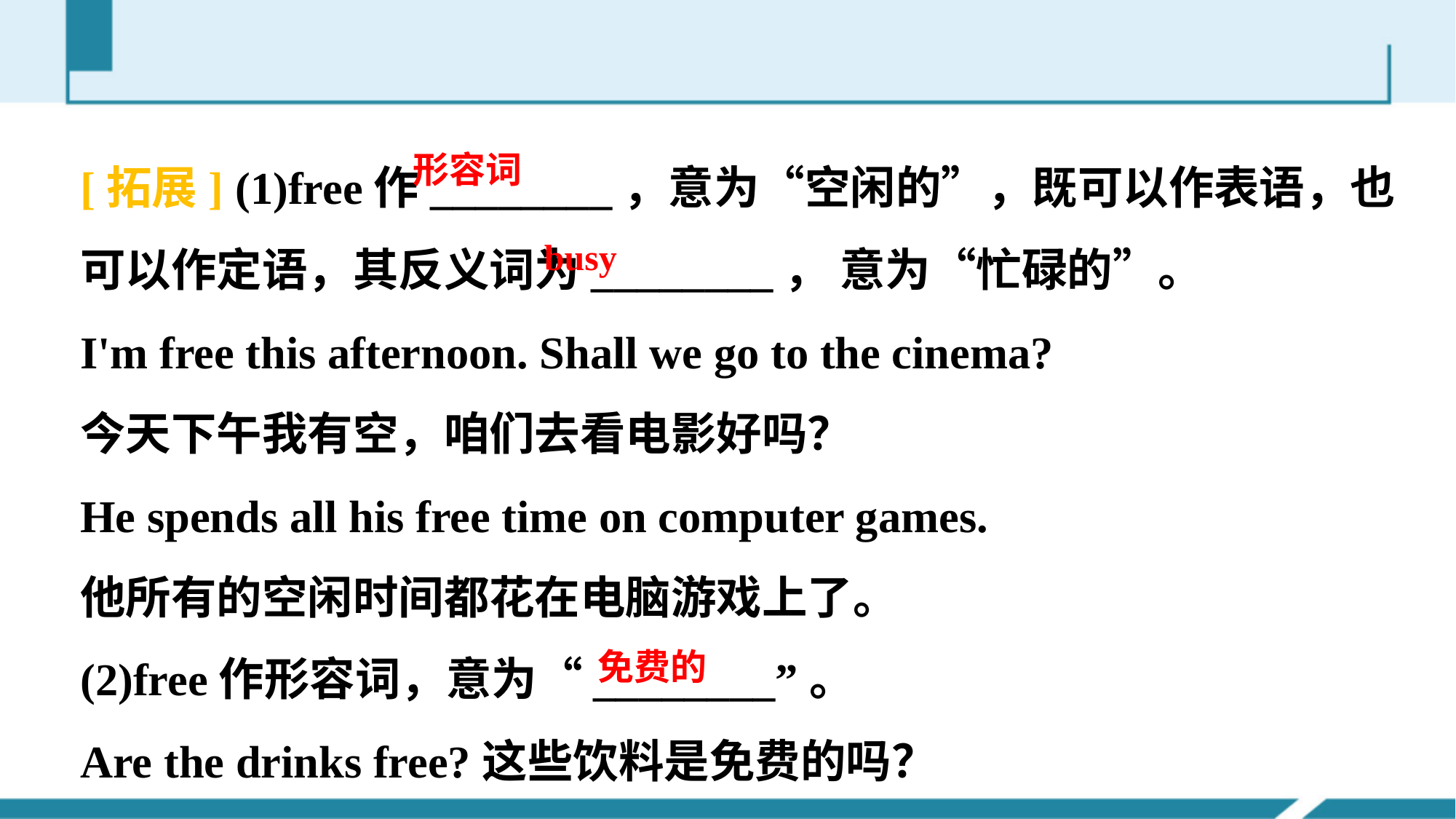

[拓展] (1)free作________，意为“空闲的”，既可以作表语，也可以作定语，其反义词为________， 意为“忙碌的”。
I'm free this afternoon. Shall we go to the cinema?
今天下午我有空，咱们去看电影好吗？
He spends all his free time on computer games.
他所有的空闲时间都花在电脑游戏上了。
(2)free作形容词，意为“________”。
Are the drinks free?这些饮料是免费的吗？
形容词
busy
免费的